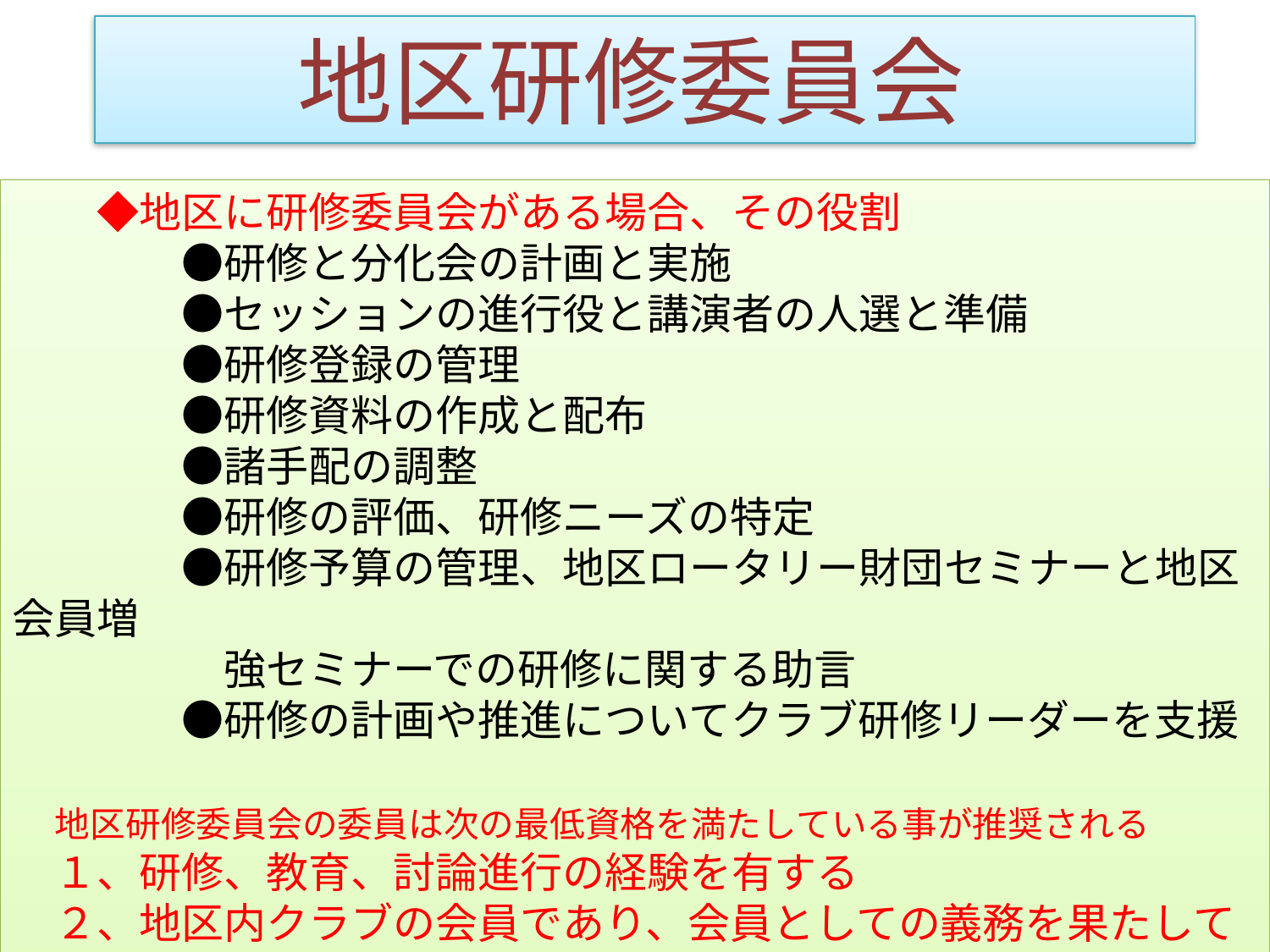

地区研修委員会
　　◆地区に研修委員会がある場合、その役割
　　　　●研修と分化会の計画と実施
　　　　●セッションの進行役と講演者の人選と準備
　　　　●研修登録の管理
　　　　●研修資料の作成と配布
　　　　●諸手配の調整
　　　　●研修の評価、研修ニーズの特定
　　　　●研修予算の管理、地区ロータリー財団セミナーと地区会員増
　　　　　強セミナーでの研修に関する助言
　　　　●研修の計画や推進についてクラブ研修リーダーを支援

　地区研修委員会の委員は次の最低資格を満たしている事が推奨される
　１、研修、教育、討論進行の経験を有する
　２、地区内クラブの会員であり、会員としての義務を果たしている